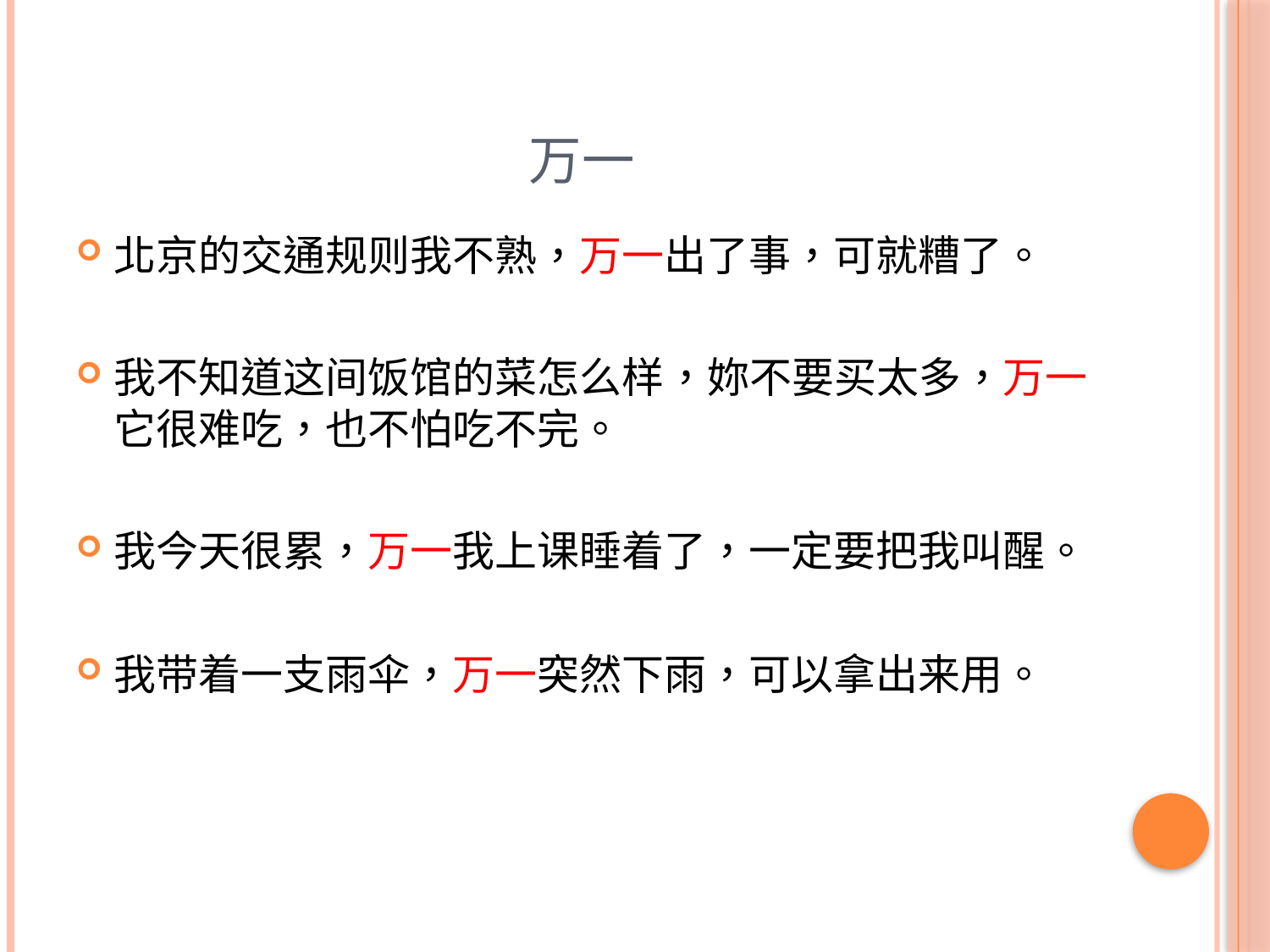

# 万一
北京的交通规则我不熟，万一出了事，可就糟了。

我不知道这间饭馆的菜怎么样，妳不要买太多，万一它很难吃，也不怕吃不完。

我今天很累，万一我上课睡着了，一定要把我叫醒。

我带着一支雨伞，万一突然下雨，可以拿出来用。